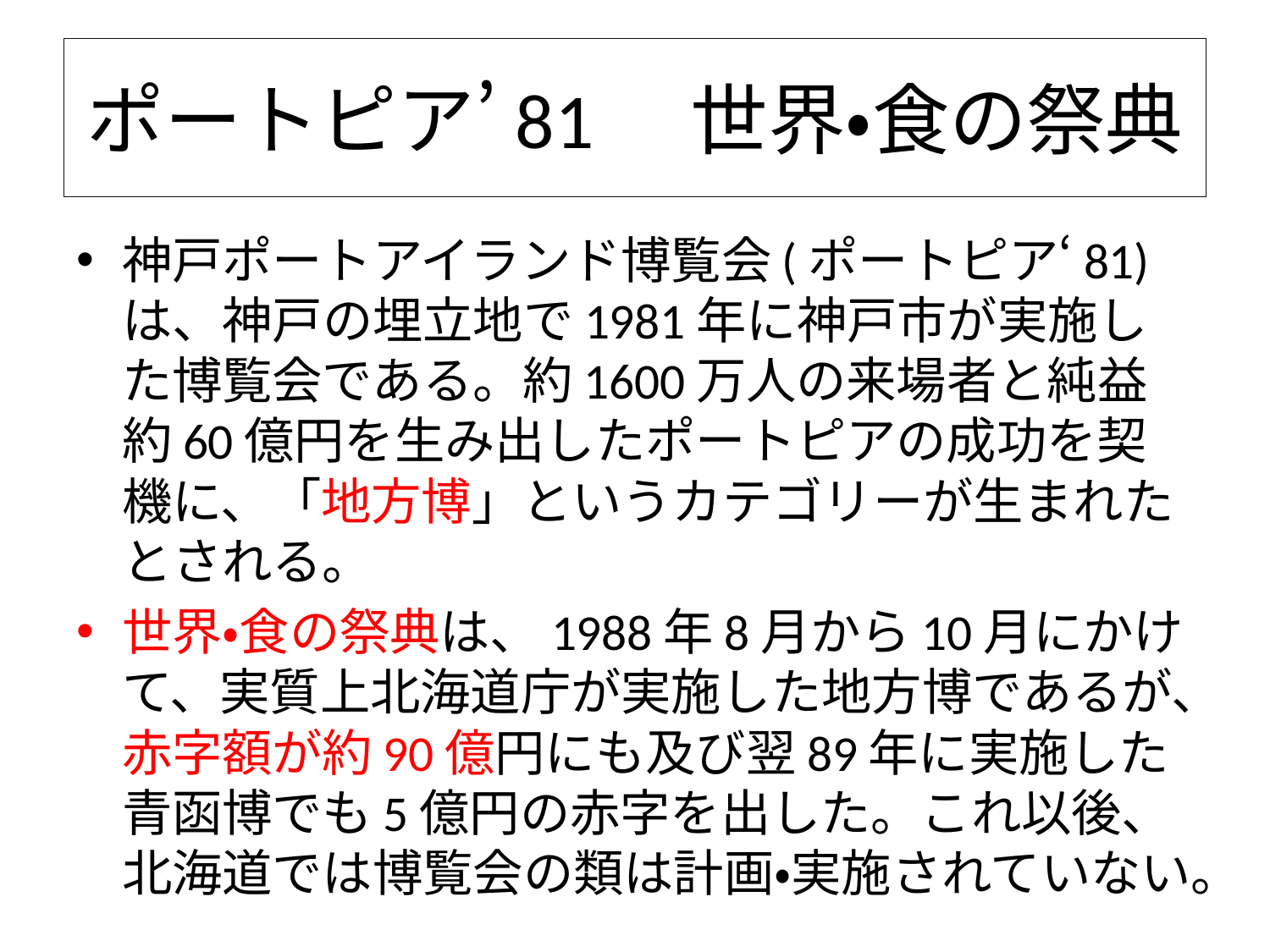

# ポートピア’81　世界・食の祭典
神戸ポートアイランド博覧会(ポートピア‘81)は、神戸の埋立地で1981年に神戸市が実施した博覧会である。約1600万人の来場者と純益約60億円を生み出したポートピアの成功を契機に、「地方博」というカテゴリーが生まれたとされる。
世界・食の祭典は、1988年8月から10月にかけて、実質上北海道庁が実施した地方博であるが、赤字額が約90億円にも及び翌89年に実施した青函博でも5億円の赤字を出した。これ以後、北海道では博覧会の類は計画・実施されていない。